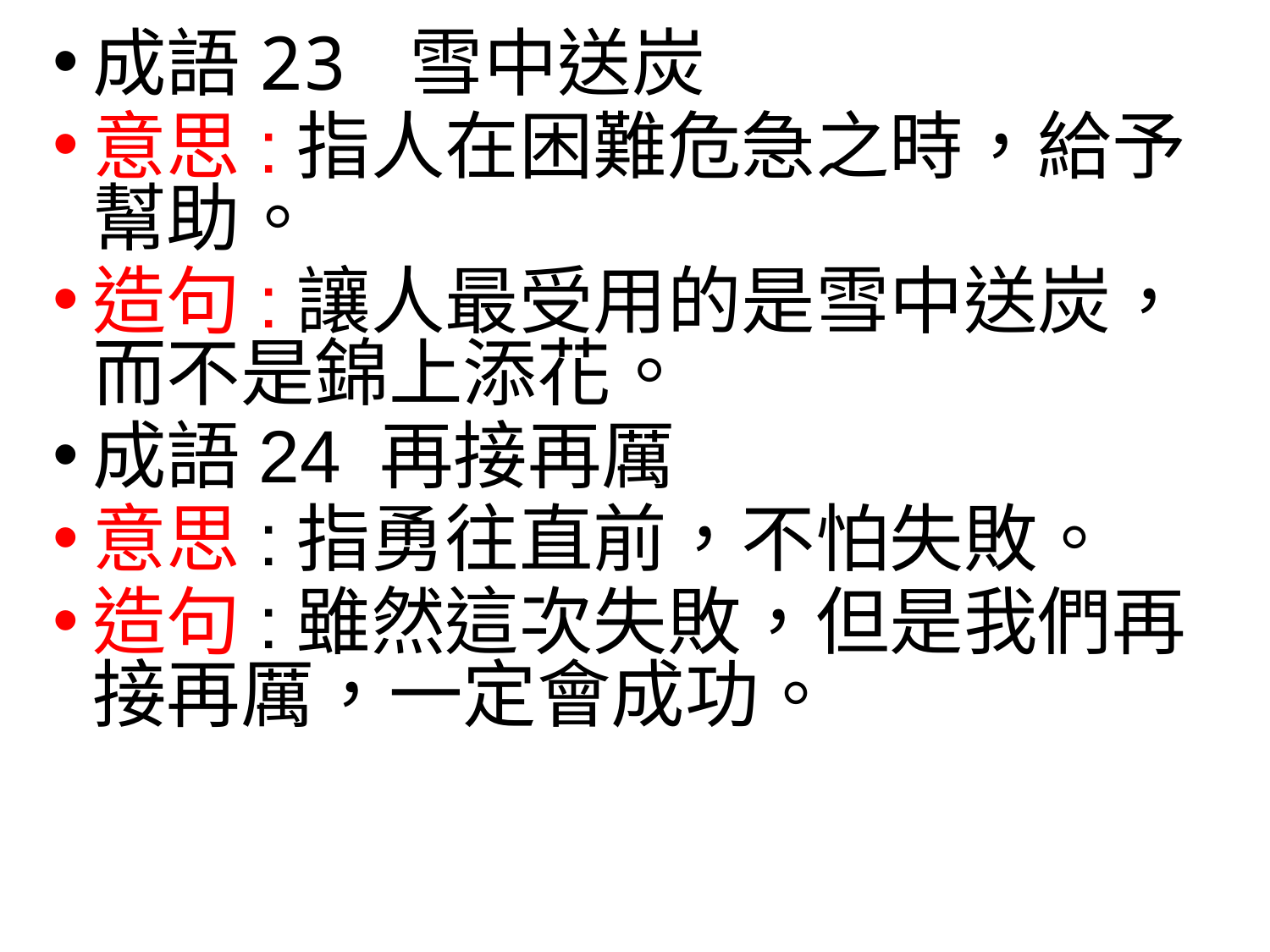

成語23 雪中送炭
意思:指人在困難危急之時，給予幫助。
造句:讓人最受用的是雪中送炭，而不是錦上添花。
成語24 再接再厲
意思:指勇往直前，不怕失敗。
造句:雖然這次失敗，但是我們再接再厲，一定會成功。